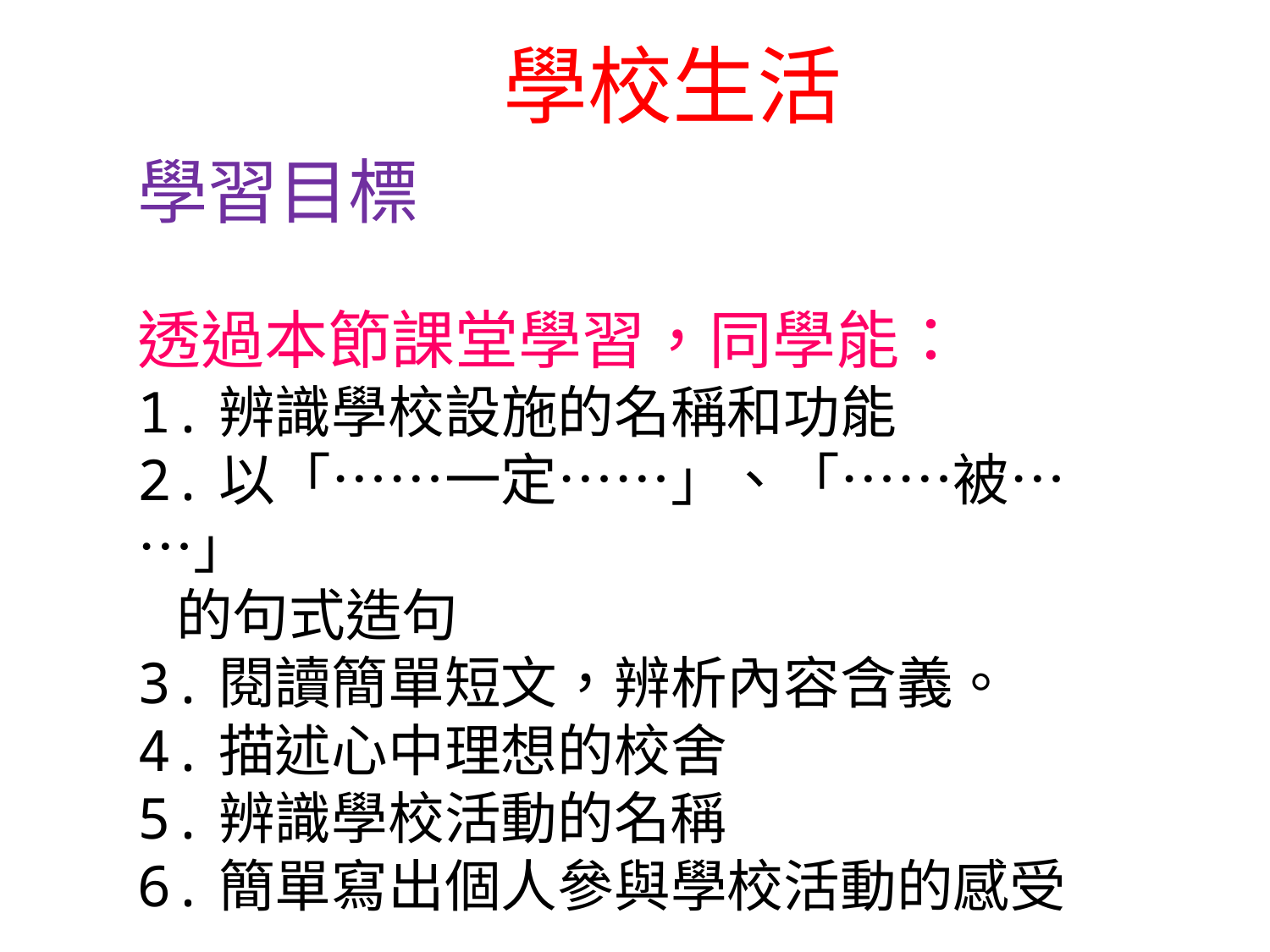

學校生活
學習目標

透過本節課堂學習，同學能：
1.辨識學校設施的名稱和功能
2.以「……一定……」、「……被……」
  的句式造句
3.閱讀簡單短文，辨析內容含義。
4.描述心中理想的校舍
5.辨識學校活動的名稱
6.簡單寫出個人參與學校活動的感受